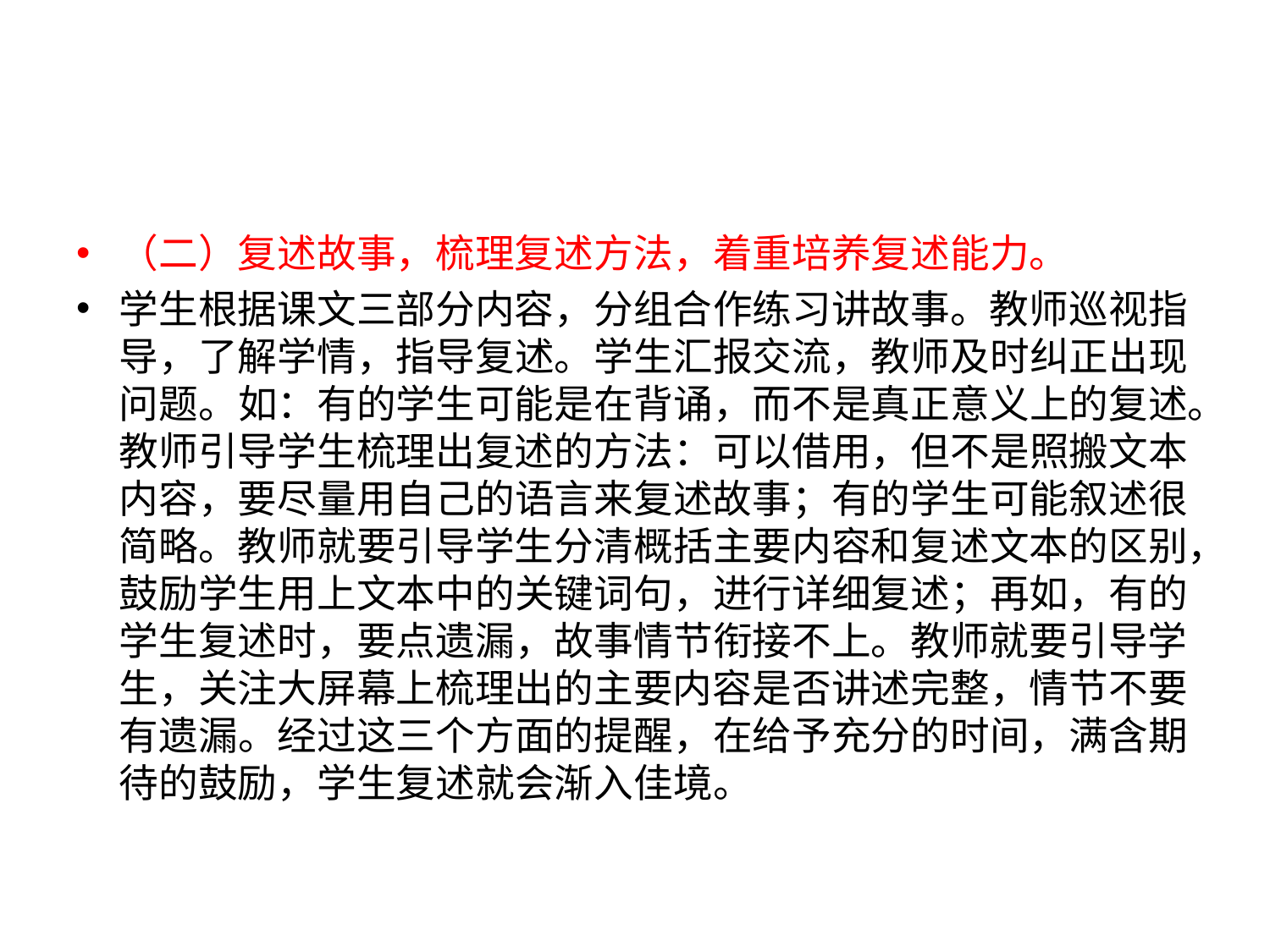

（二）复述故事，梳理复述方法，着重培养复述能力。
学生根据课文三部分内容，分组合作练习讲故事。教师巡视指导，了解学情，指导复述。学生汇报交流，教师及时纠正出现问题。如：有的学生可能是在背诵，而不是真正意义上的复述。教师引导学生梳理出复述的方法：可以借用，但不是照搬文本内容，要尽量用自己的语言来复述故事；有的学生可能叙述很简略。教师就要引导学生分清概括主要内容和复述文本的区别，鼓励学生用上文本中的关键词句，进行详细复述；再如，有的学生复述时，要点遗漏，故事情节衔接不上。教师就要引导学生，关注大屏幕上梳理出的主要内容是否讲述完整，情节不要有遗漏。经过这三个方面的提醒，在给予充分的时间，满含期待的鼓励，学生复述就会渐入佳境。